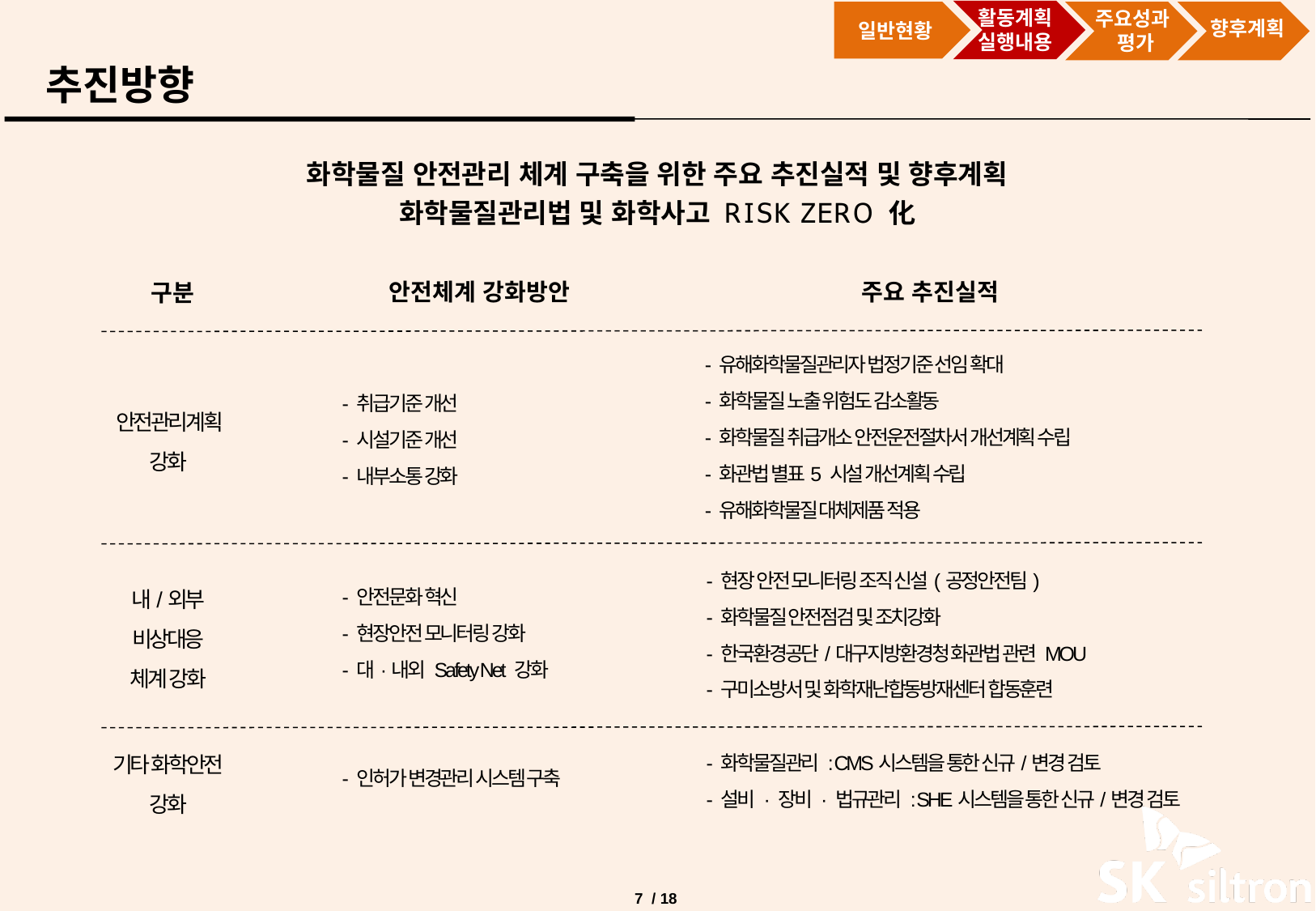

활동계획
실행내용
주요성과
   평가

일반현황

향후계획
추진방향

화학물질 안전관리 체계 구축을 위한 주요 추진실적 및 향후계획
화학물질관리법 및 화학사고 RISK ZERO 化
안전체계 강화방안
주요 추진실적
구분
- 유해화학물질관리자 법정기준 선임 확대
- 화학물질 노출 위험도 감소활동
- 화학물질 취급개소 안전운전절차서 개선계획 수립
- 화관법 별표5 시설 개선계획 수립
- 유해화학물질 대체제품 적용
- 취급기준 개선
- 시설기준 개선
- 내부소통 강화
안전관리계획 강화
- 현장 안전 모니터링 조직 신설(공정안전팀)
- 화학물질 안전점검 및 조치강화
- 한국환경공단/대구지방환경청 화관법 관련 MOU
- 구미소방서 및 화학재난합동방재센터 합동훈련
- 안전문화 혁신
- 현장안전 모니터링 강화
- 대·내외 Safety Net 강화
내/외부
비상대응
체계 강화
기타 화학안전
강화
- 화학물질관리 : CMS시스템을 통한 신규/변경 검토
- 설비 · 장비 · 법규관리 : SHE시스템을 통한 신규/변경 검토
- 인허가 변경관리 시스템 구축